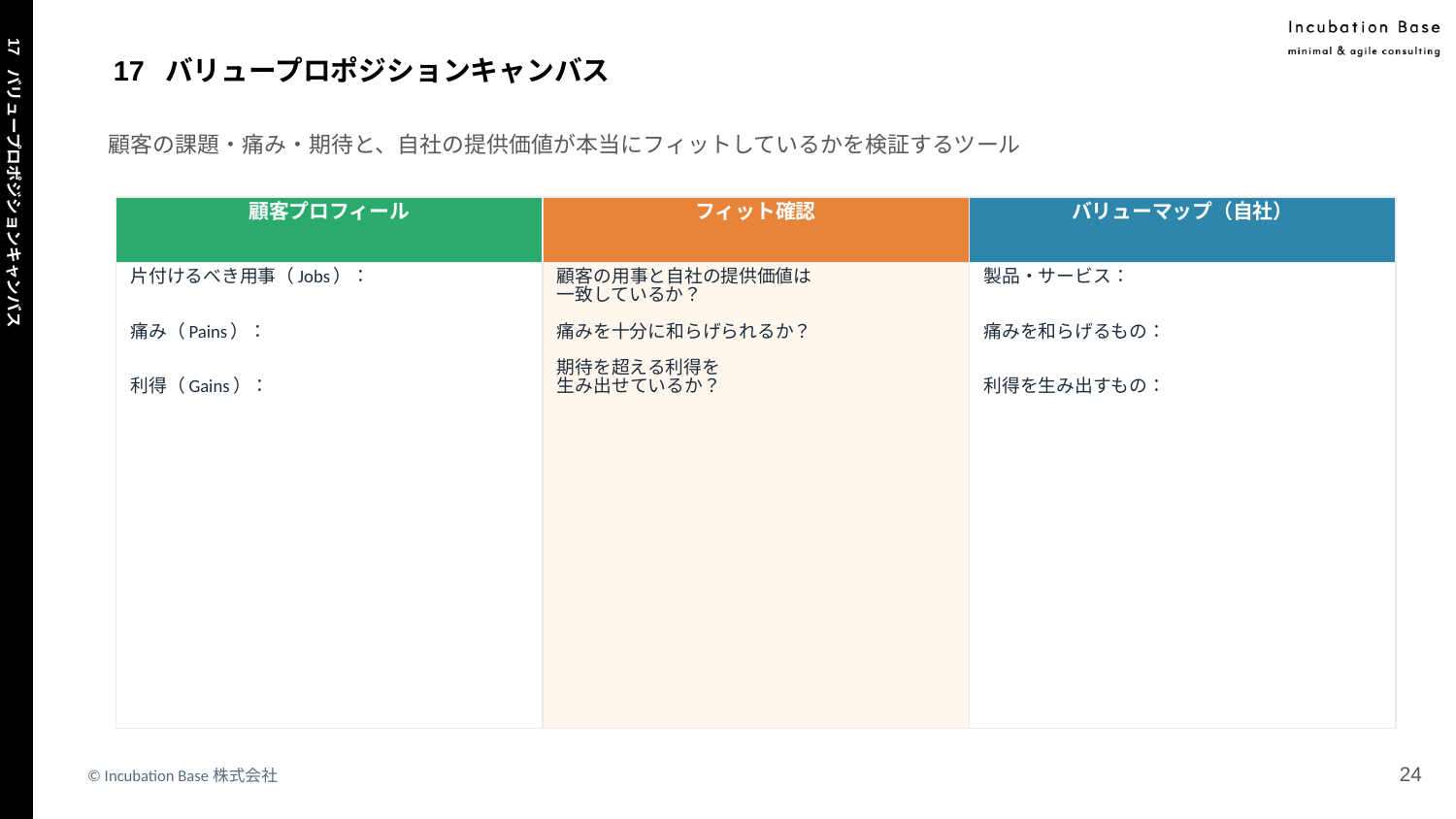

# 17  バリュープロポジションキャンバス
顧客の課題・痛み・期待と、自社の提供価値が本当にフィットしているかを検証するツール
| 顧客プロフィール | フィット確認 | バリューマップ（自社） |
| --- | --- | --- |
| 片付けるべき用事（Jobs）： 痛み（Pains）： 利得（Gains）： | 顧客の用事と自社の提供価値は 一致しているか？ 痛みを十分に和らげられるか？ 期待を超える利得を 生み出せているか？ | 製品・サービス： 痛みを和らげるもの： 利得を生み出すもの： |
17  バリュープロポジションキャンバス
24
© Incubation Base株式会社